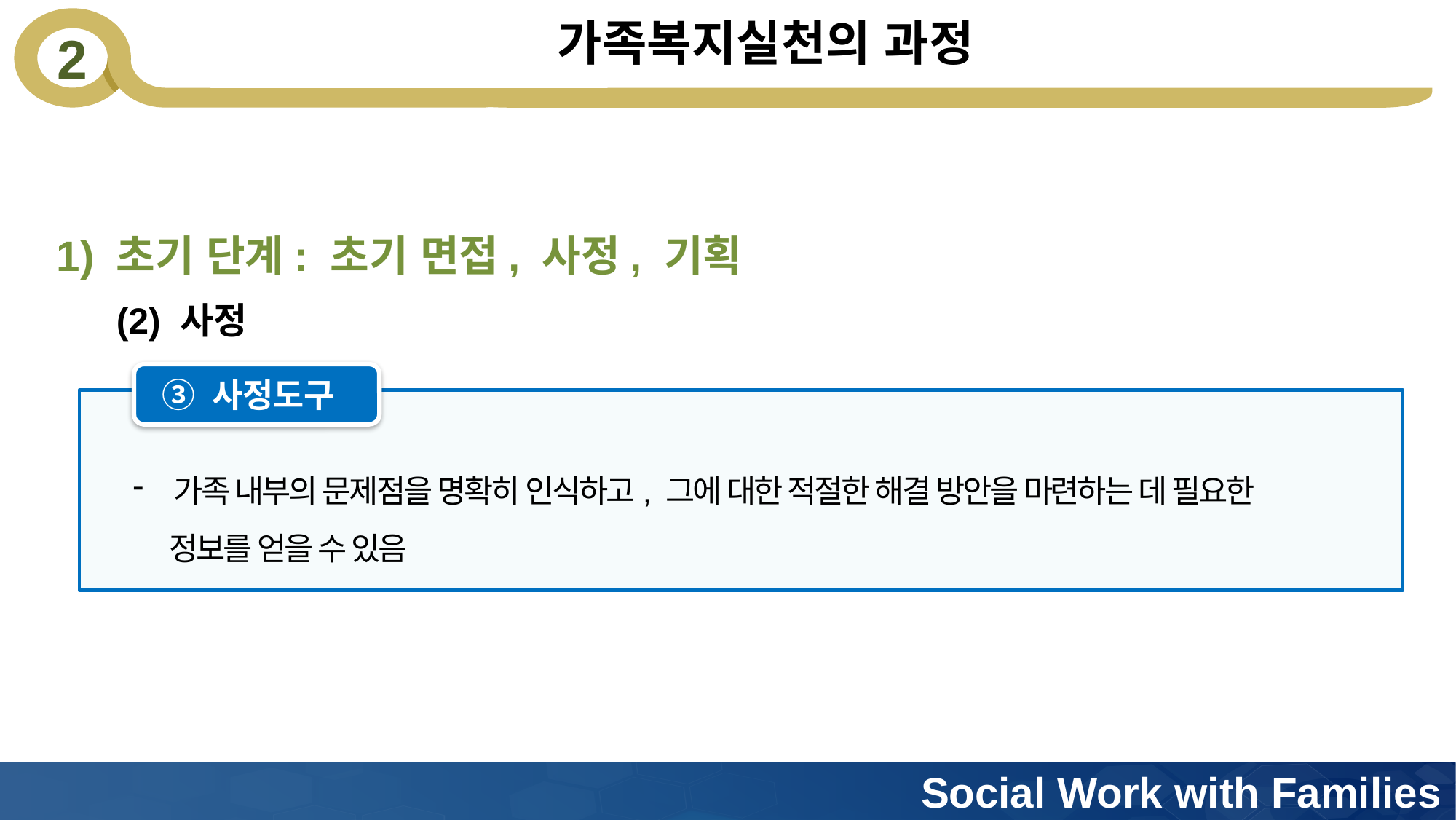

# 가족복지실천의 과정
1) 초기 단계: 초기 면접, 사정, 기획
(2) 사정

③ 사정도구

가족 내부의 문제점을 명확히 인식하고, 그에 대한 적절한 해결 방안을 마련하는 데 필요한
    정보를 얻을 수 있음